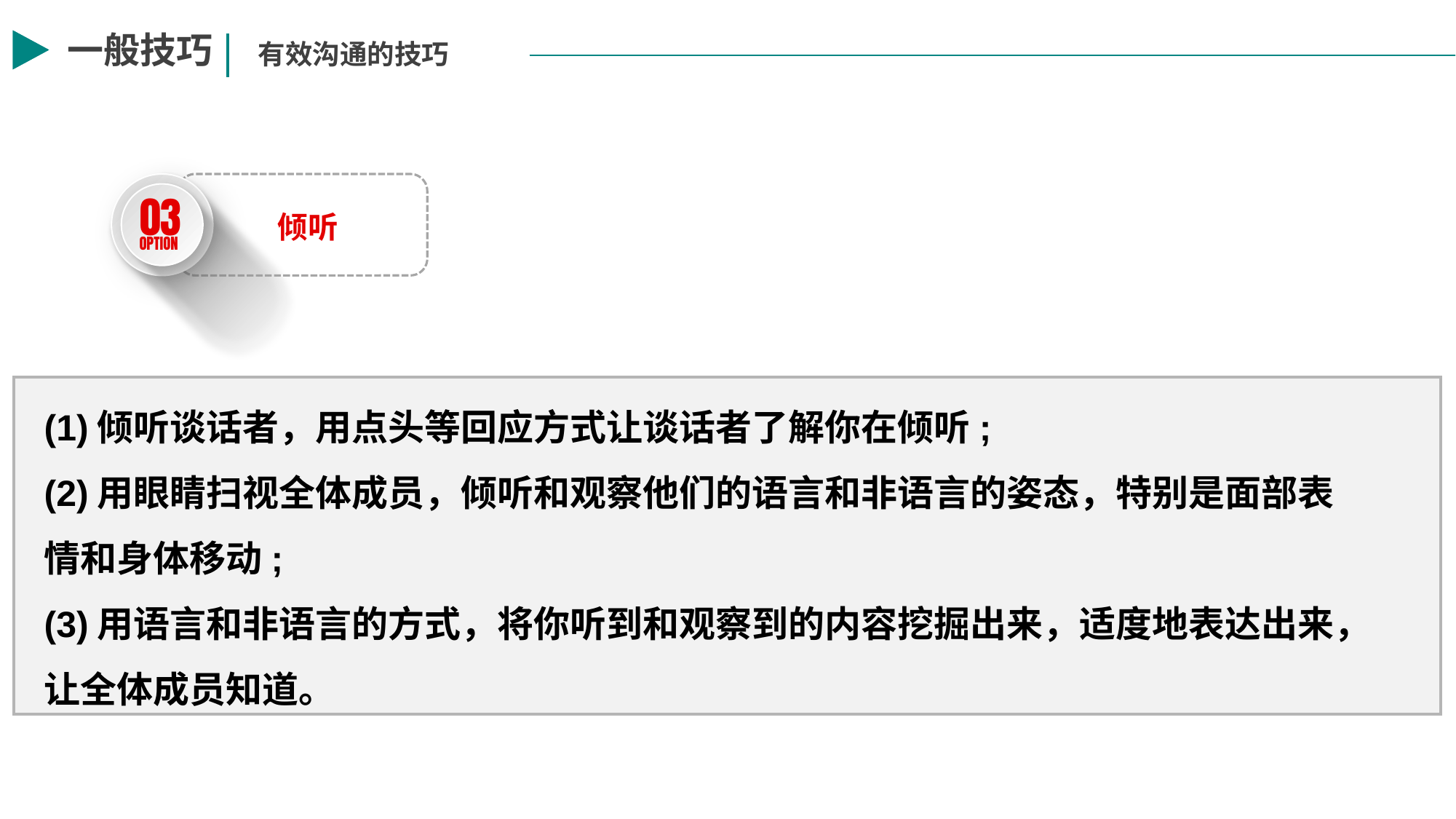

一般技巧
有效沟通的技巧

03
OPTION

倾听

(1)倾听谈话者，用点头等回应方式让谈话者了解你在倾听;
(2)用眼睛扫视全体成员，倾听和观察他们的语言和非语言的姿态，特别是面部表情和身体移动;
(3)用语言和非语言的方式，将你听到和观察到的内容挖掘出来，适度地表达出来，让全体成员知道。